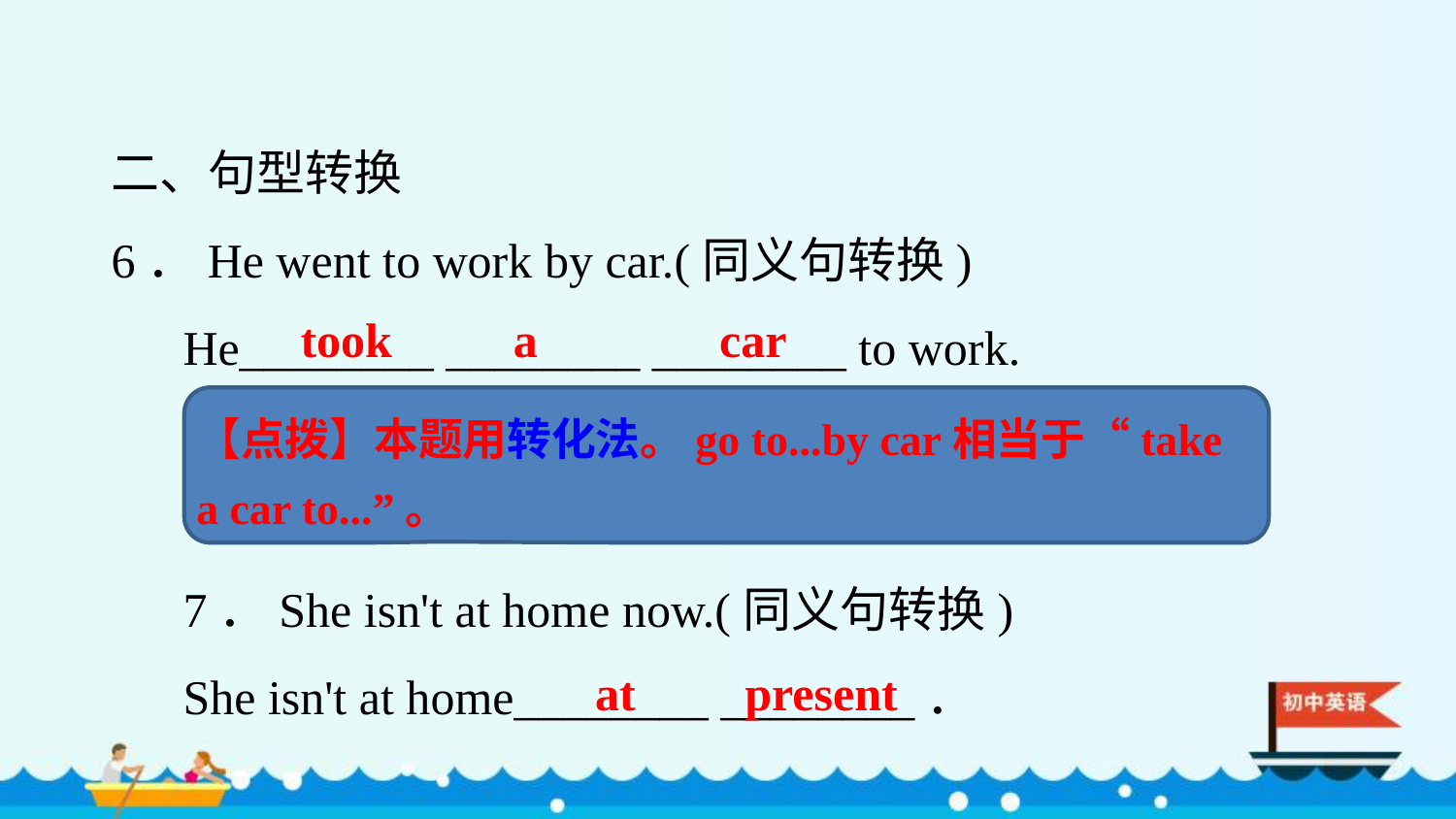

二、句型转换
6．He went to work by car.(同义句转换)
He________ ________ ________ to work.

7．She isn't at home now.(同义句转换)
She isn't at home________ ________．
took          a               car

【点拨】本题用转化法。go to...by car相当于“take a car to...”。
at         present